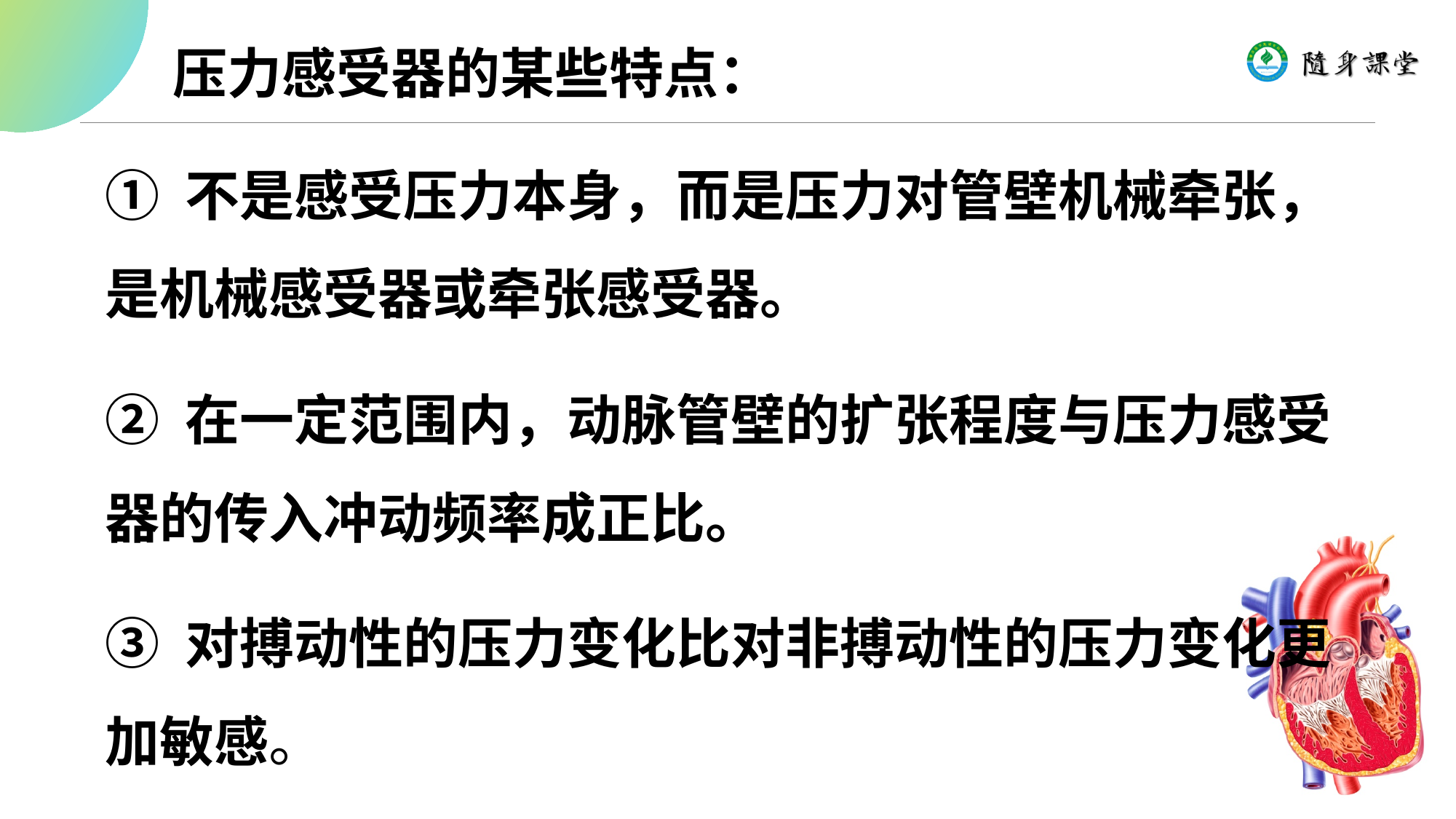

压力感受器的某些特点：
① 不是感受压力本身，而是压力对管壁机械牵张，是机械感受器或牵张感受器。
② 在一定范围内，动脉管壁的扩张程度与压力感受器的传入冲动频率成正比。
③ 对搏动性的压力变化比对非搏动性的压力变化更加敏感。